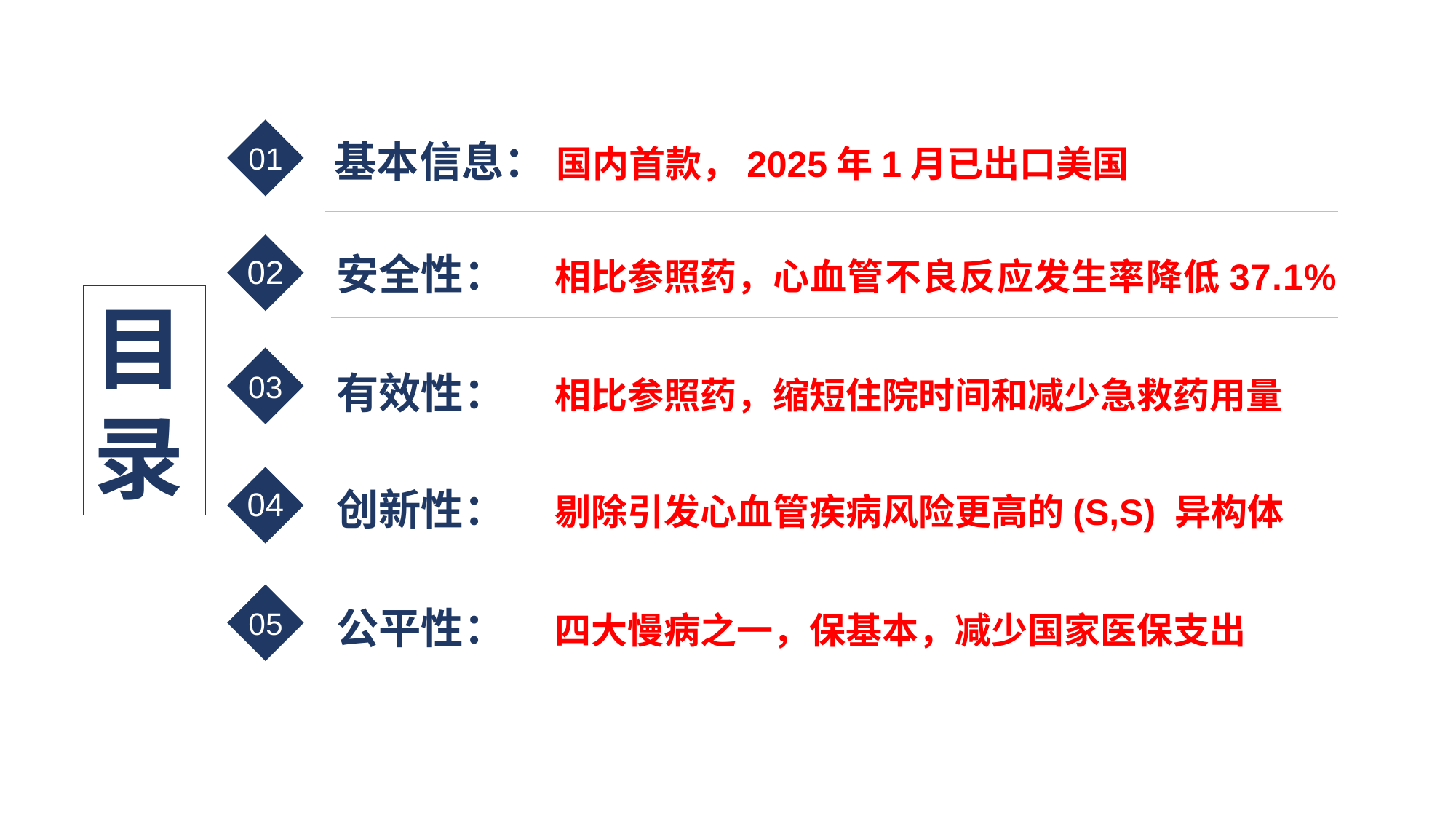

01
基本信息： 国内首款，2025年1月已出口美国

安全性：	相比参照药，心血管不良反应发生率降低37.1%
02
目录
有效性：	相比参照药，缩短住院时间和减少急救药用量
03
创新性：	剔除引发心血管疾病风险更高的(S,S) 异构体
04
公平性：	四大慢病之一，保基本，减少国家医保支出
05